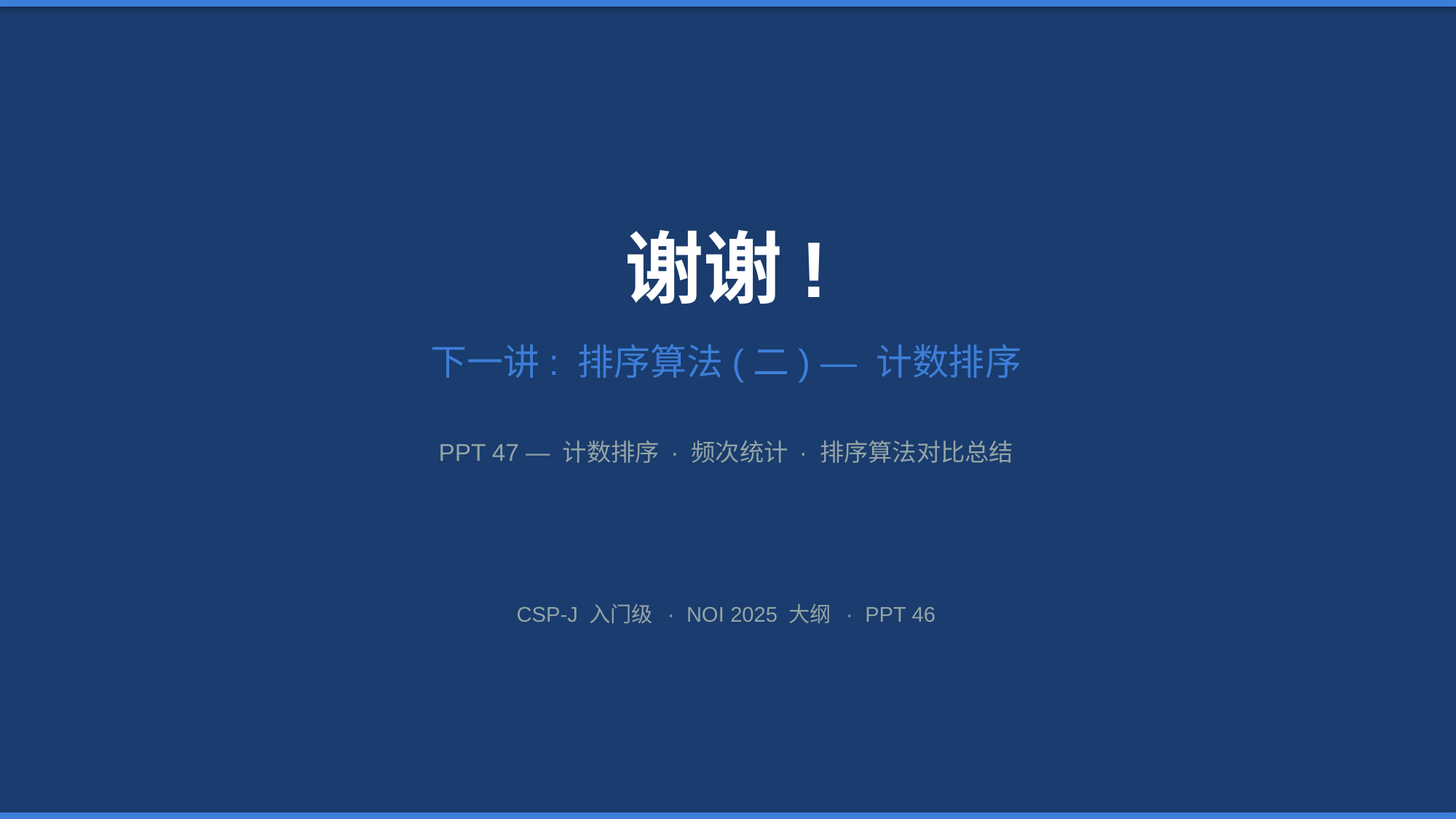

谢谢!
下一讲: 排序算法(二) — 计数排序
PPT 47 — 计数排序 · 频次统计 · 排序算法对比总结
CSP-J 入门级  ·  NOI 2025 大纲  ·  PPT 46